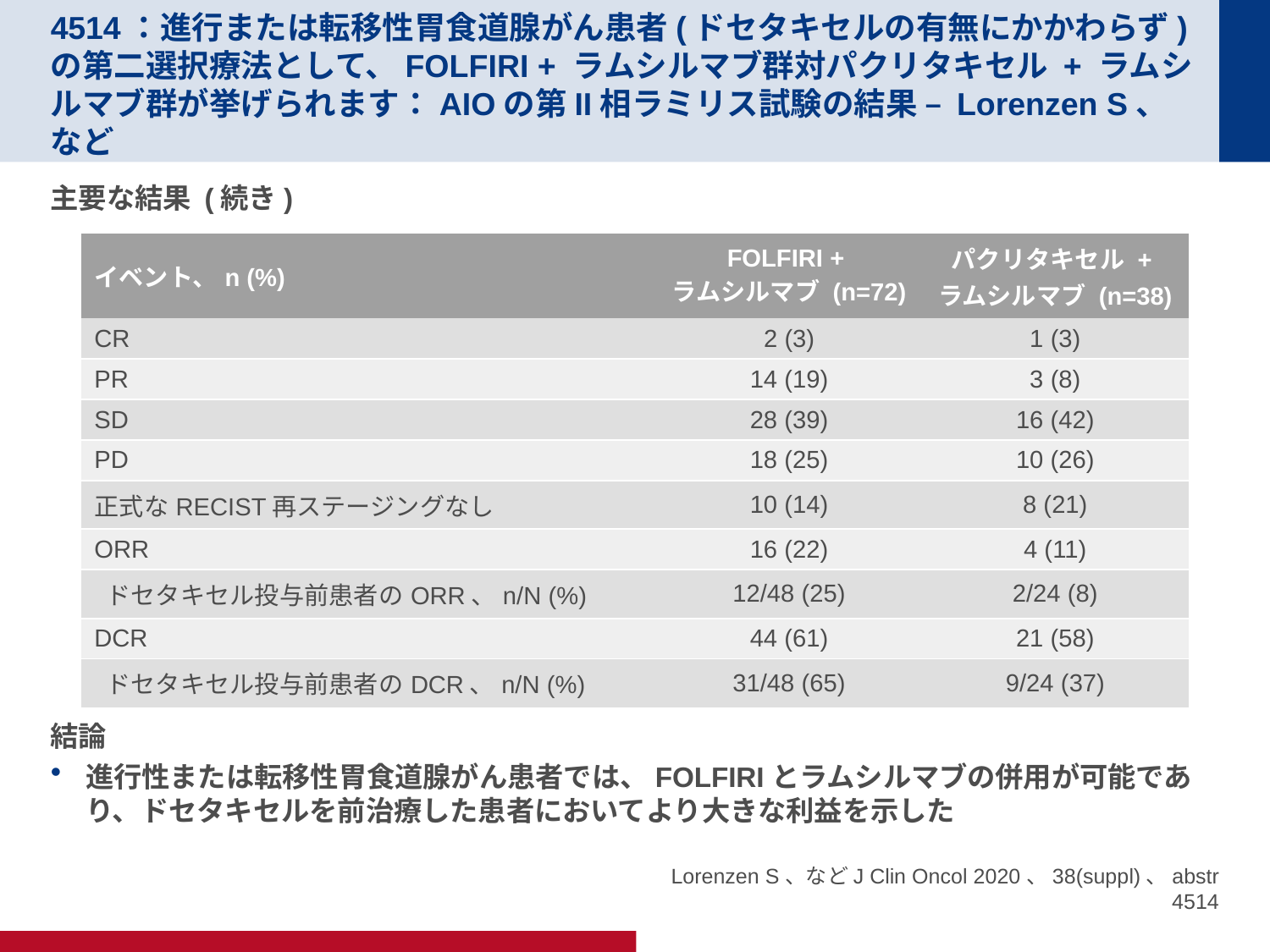

# 4514：進行または転移性胃食道腺がん患者(ドセタキセルの有無にかかわらず)の第二選択療法として、FOLFIRI + ラムシルマブ群対パクリタキセル + ラムシルマブ群が挙げられます：AIOの第II相ラミリス試験の結果 – Lorenzen S、など
主要な結果 (続き)
結論
進行性または転移性胃食道腺がん患者では、FOLFIRIとラムシルマブの併用が可能であり、ドセタキセルを前治療した患者においてより大きな利益を示した
| イベント、n (%) | FOLFIRI + ラムシルマブ (n=72) | パクリタキセル + ラムシルマブ (n=38) |
| --- | --- | --- |
| CR | 2 (3) | 1 (3) |
| PR | 14 (19) | 3 (8) |
| SD | 28 (39) | 16 (42) |
| PD | 18 (25) | 10 (26) |
| 正式なRECIST再ステージングなし | 10 (14) | 8 (21) |
| ORR | 16 (22) | 4 (11) |
| ドセタキセル投与前患者のORR、n/N (%) | 12/48 (25) | 2/24 (8) |
| DCR | 44 (61) | 21 (58) |
| ドセタキセル投与前患者のDCR、n/N (%) | 31/48 (65) | 9/24 (37) |
Lorenzen S、などJ Clin Oncol 2020、38(suppl)、abstr 4514